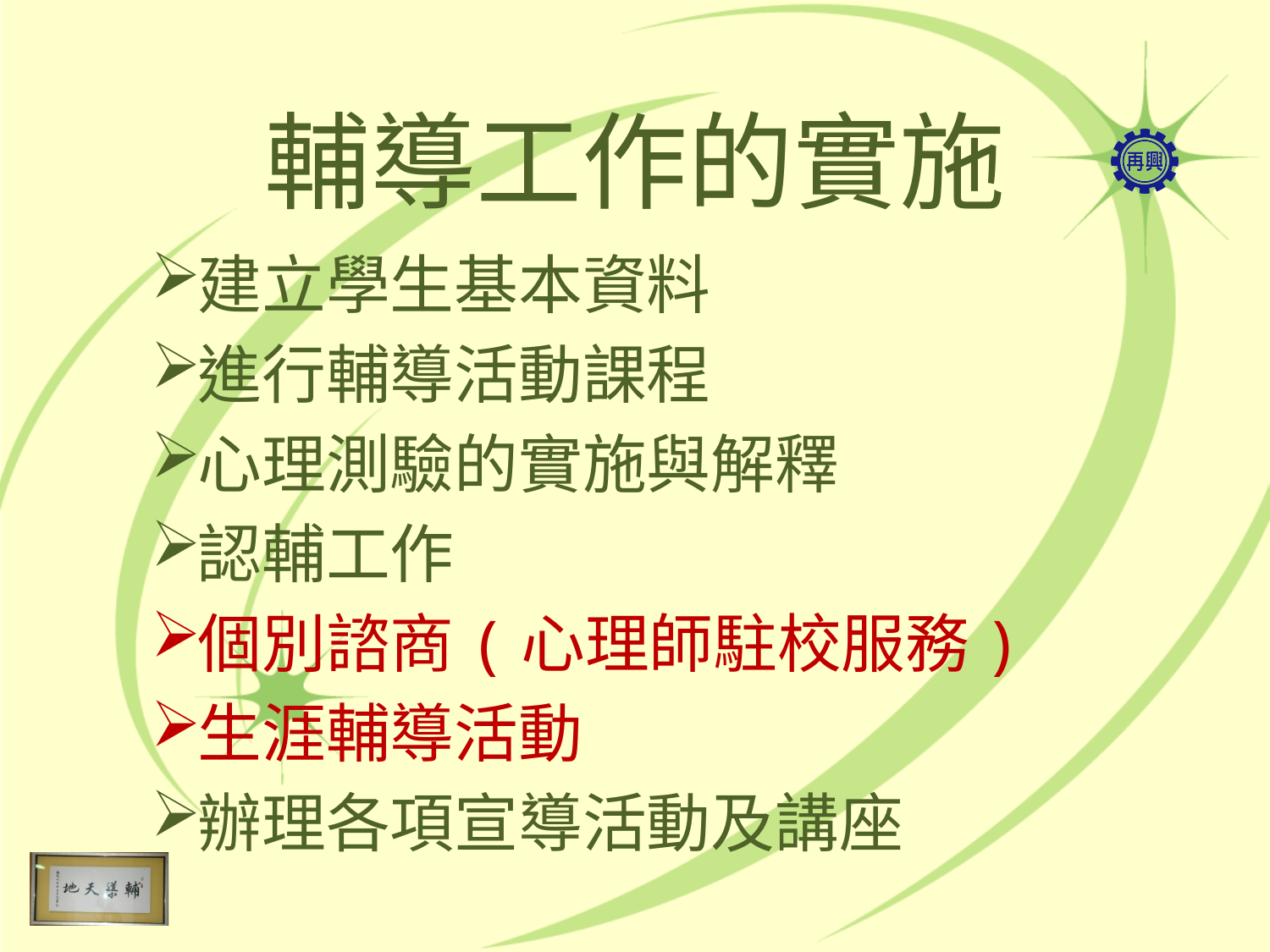

# 輔導工作的實施
建立學生基本資料
進行輔導活動課程
心理測驗的實施與解釋
認輔工作
個別諮商(心理師駐校服務)
生涯輔導活動
辦理各項宣導活動及講座